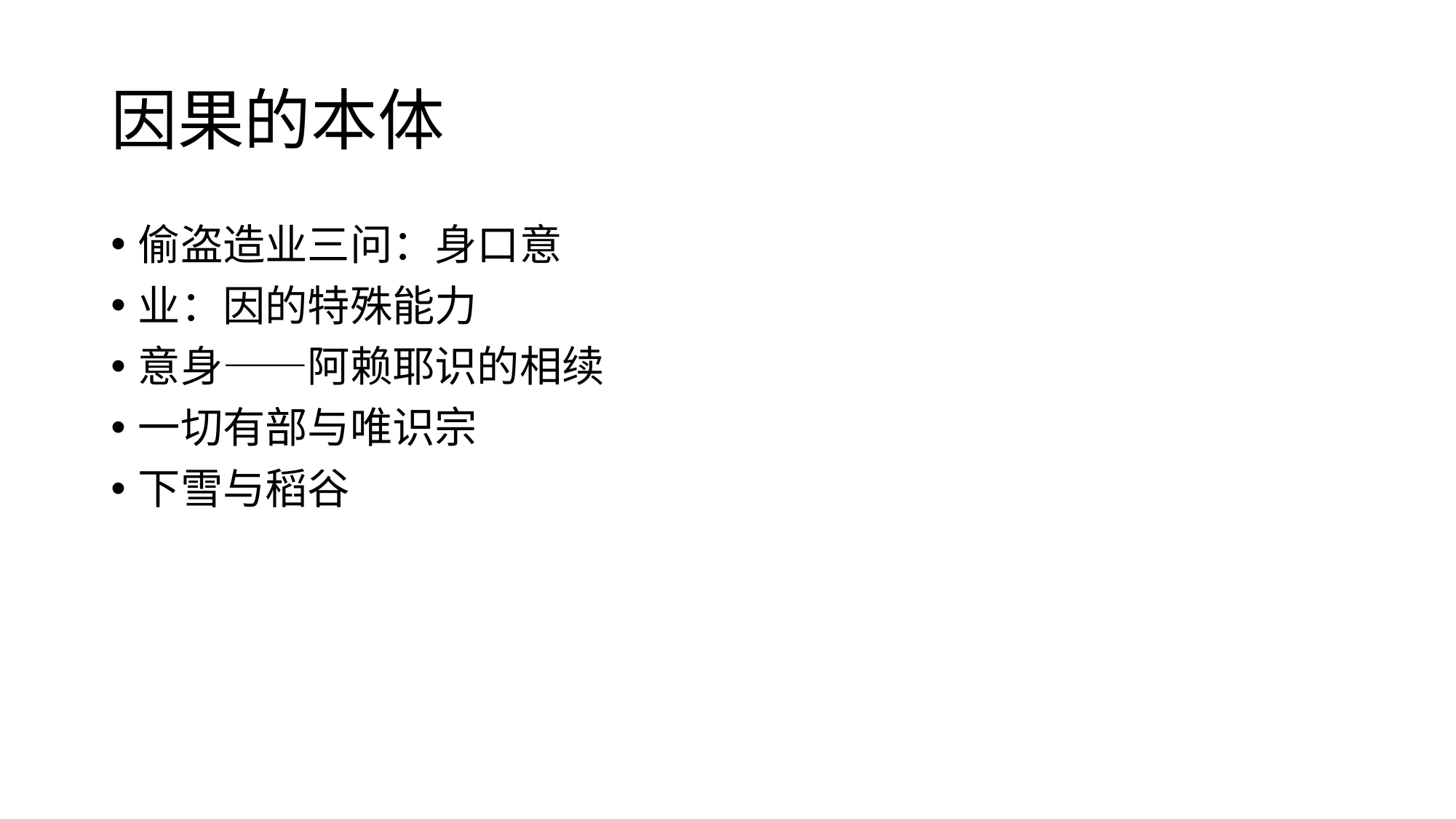

# 因果的本体
偷盗造业三问：身口意
业：因的特殊能力
意身——阿赖耶识的相续
一切有部与唯识宗
下雪与稻谷